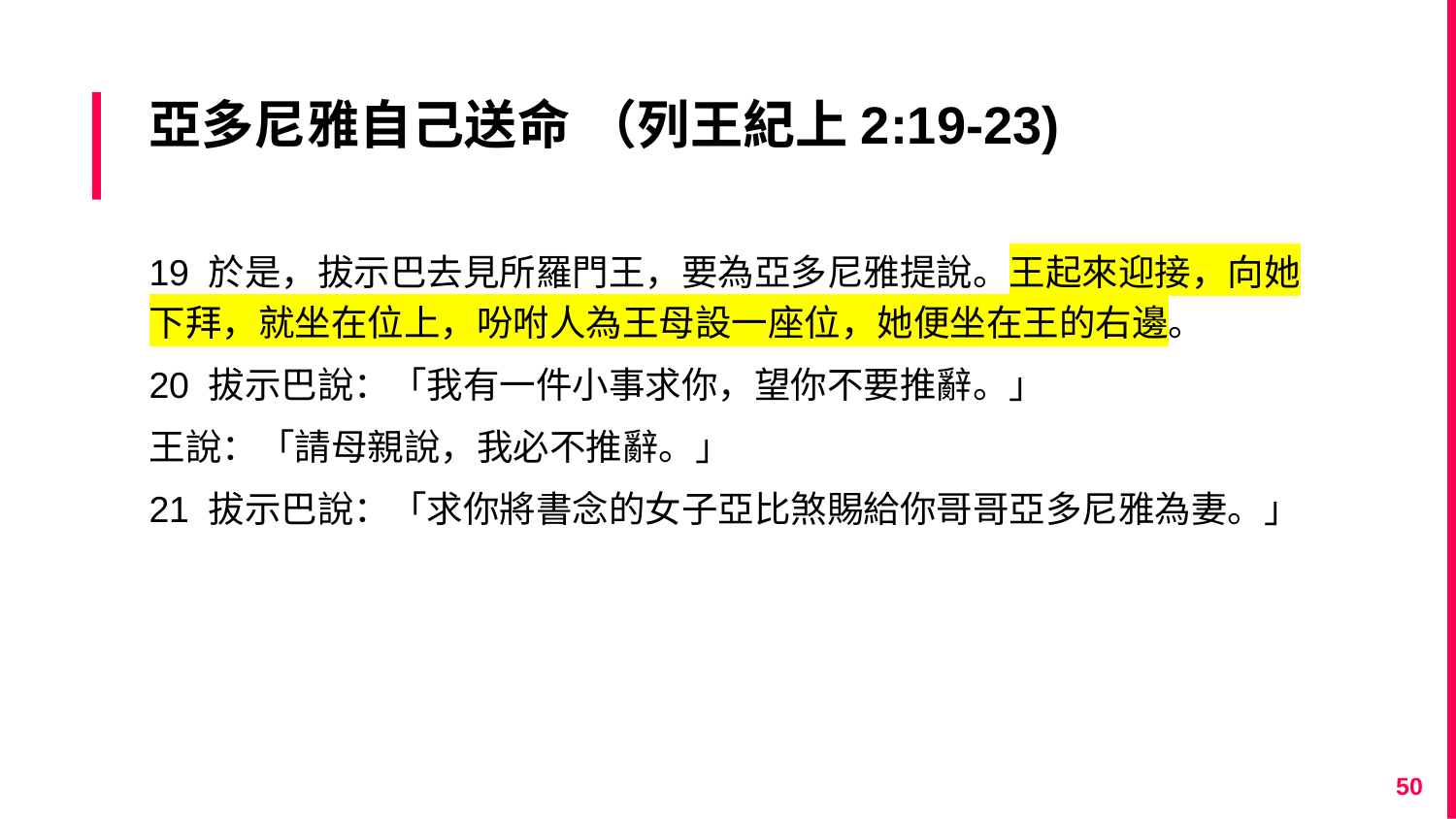

# 亞多尼雅自己送命 （列王紀上2:19-23)

19 於是，拔示巴去見所羅門王，要為亞多尼雅提說。王起來迎接，向她下拜，就坐在位上，吩咐人為王母設一座位，她便坐在王的右邊。
20 拔示巴說：「我有一件小事求你，望你不要推辭。」
王說：「請母親說，我必不推辭。」
21 拔示巴說：「求你將書念的女子亞比煞賜給你哥哥亞多尼雅為妻。」

50